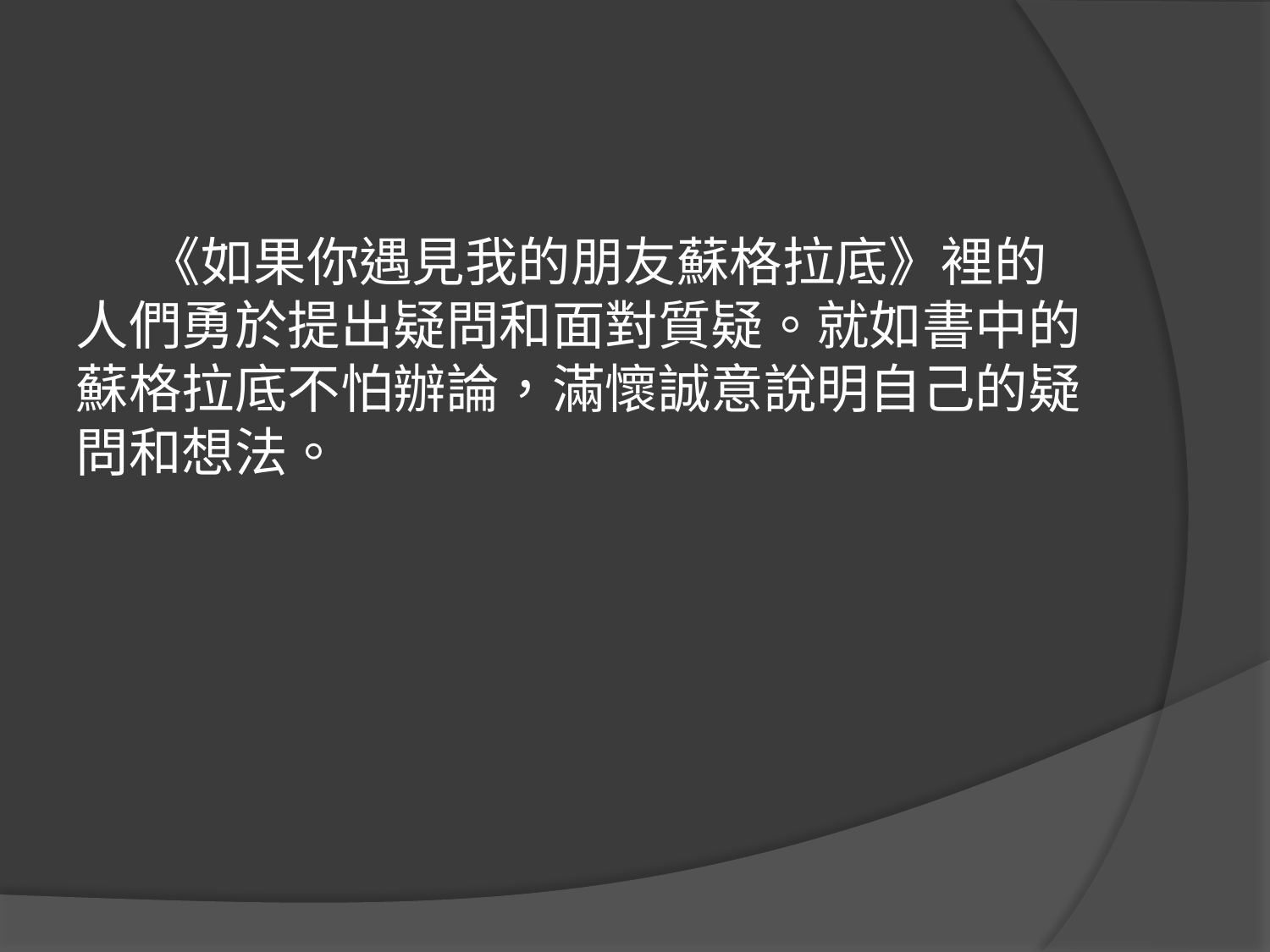

#
     《如果你遇見我的朋友蘇格拉底》裡的人們勇於提出疑問和面對質疑。就如書中的蘇格拉底不怕辦論，滿懷誠意說明自己的疑問和想法。